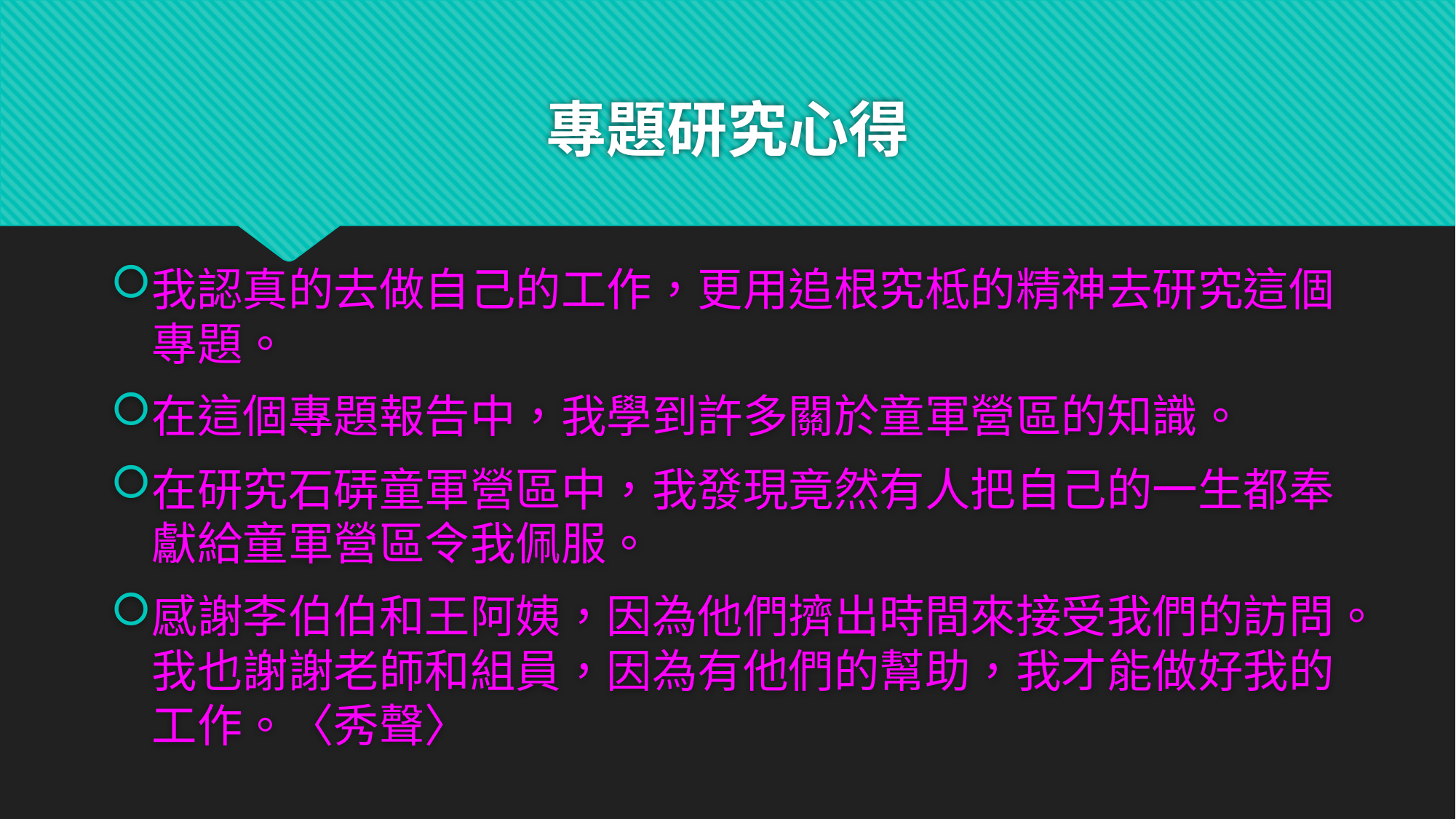

# 專題研究心得
我認真的去做自己的工作，更用追根究柢的精神去研究這個專題。
在這個專題報告中，我學到許多關於童軍營區的知識。
在研究石硦童軍營區中，我發現竟然有人把自己的一生都奉獻給童軍營區令我佩服。
感謝李伯伯和王阿姨，因為他們擠出時間來接受我們的訪問。我也謝謝老師和組員，因為有他們的幫助，我才能做好我的工作。〈秀聲〉